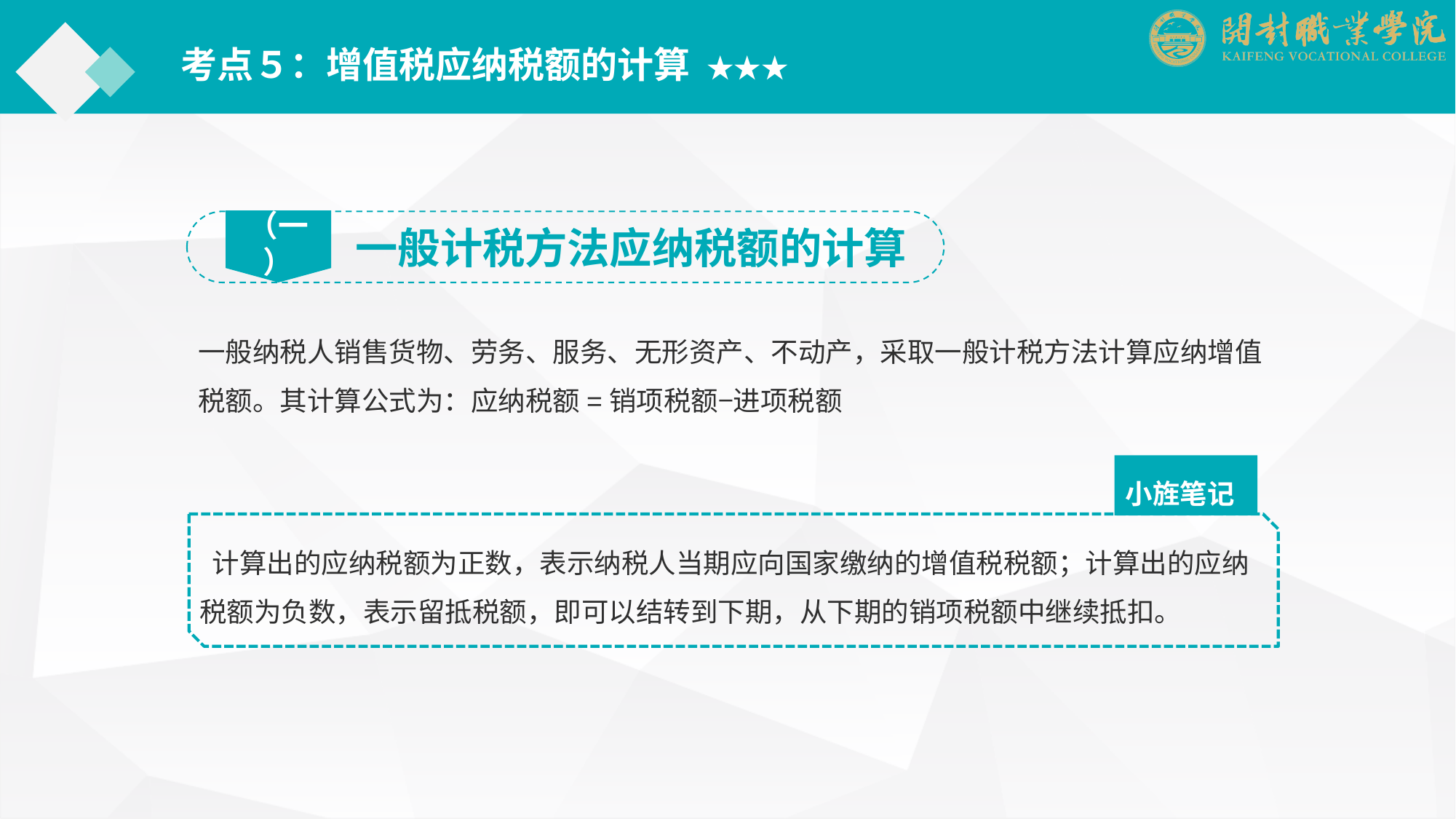

考点５：增值税应纳税额的计算  ★★★
（一）

一般计税方法应纳税额的计算
一般纳税人销售货物、劳务、服务、无形资产、不动产，采取一般计税方法计算应纳增值税额。其计算公式为：应纳税额=销项税额−进项税额
小旌笔记

 计算出的应纳税额为正数，表示纳税人当期应向国家缴纳的增值税税额；计算出的应纳税额为负数，表示留抵税额，即可以结转到下期，从下期的销项税额中继续抵扣。